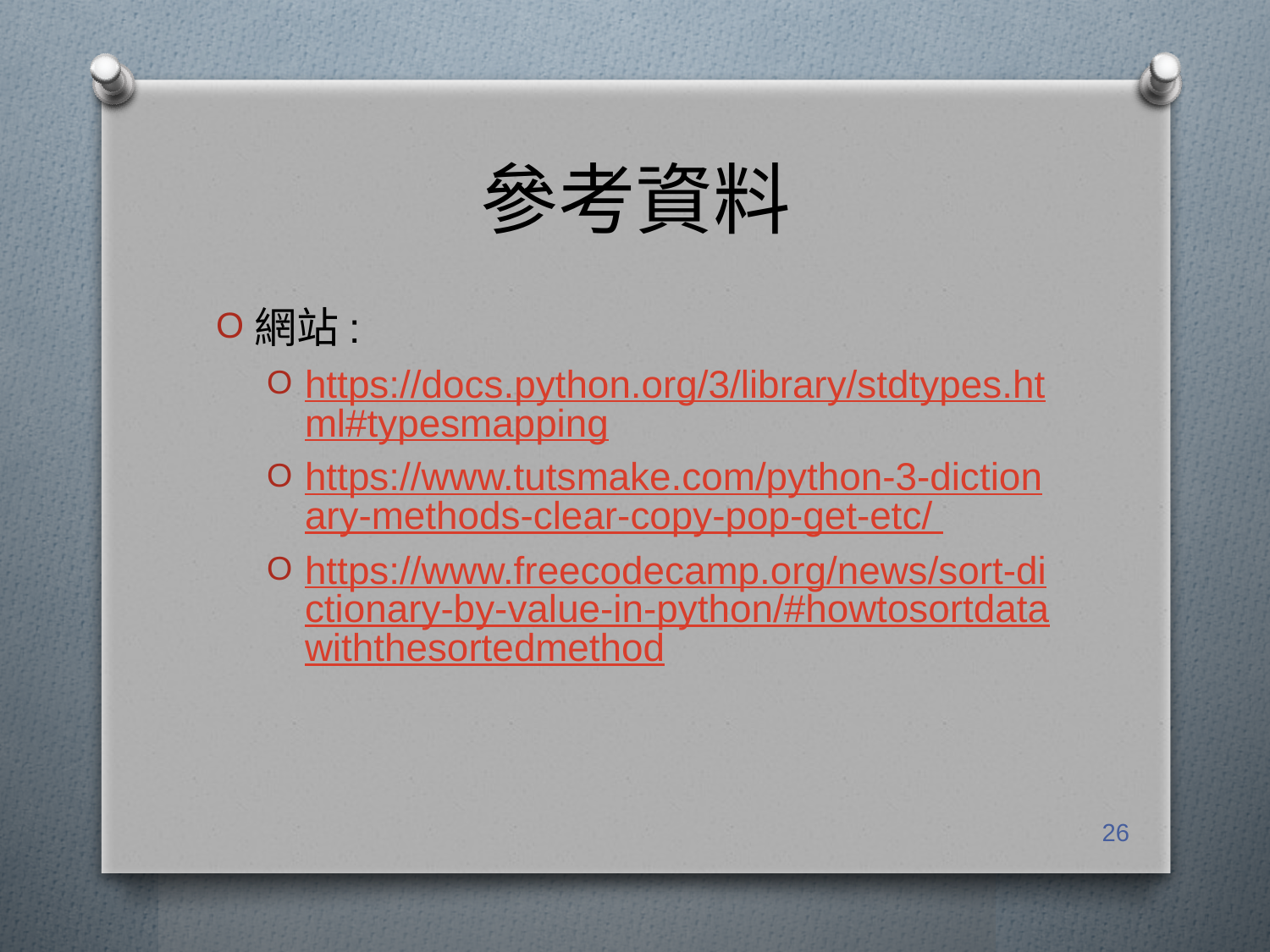

# 參考資料
網站:
https://docs.python.org/3/library/stdtypes.html#typesmapping
https://www.tutsmake.com/python-3-dictionary-methods-clear-copy-pop-get-etc/
https://www.freecodecamp.org/news/sort-dictionary-by-value-in-python/#howtosortdatawiththesortedmethod

26